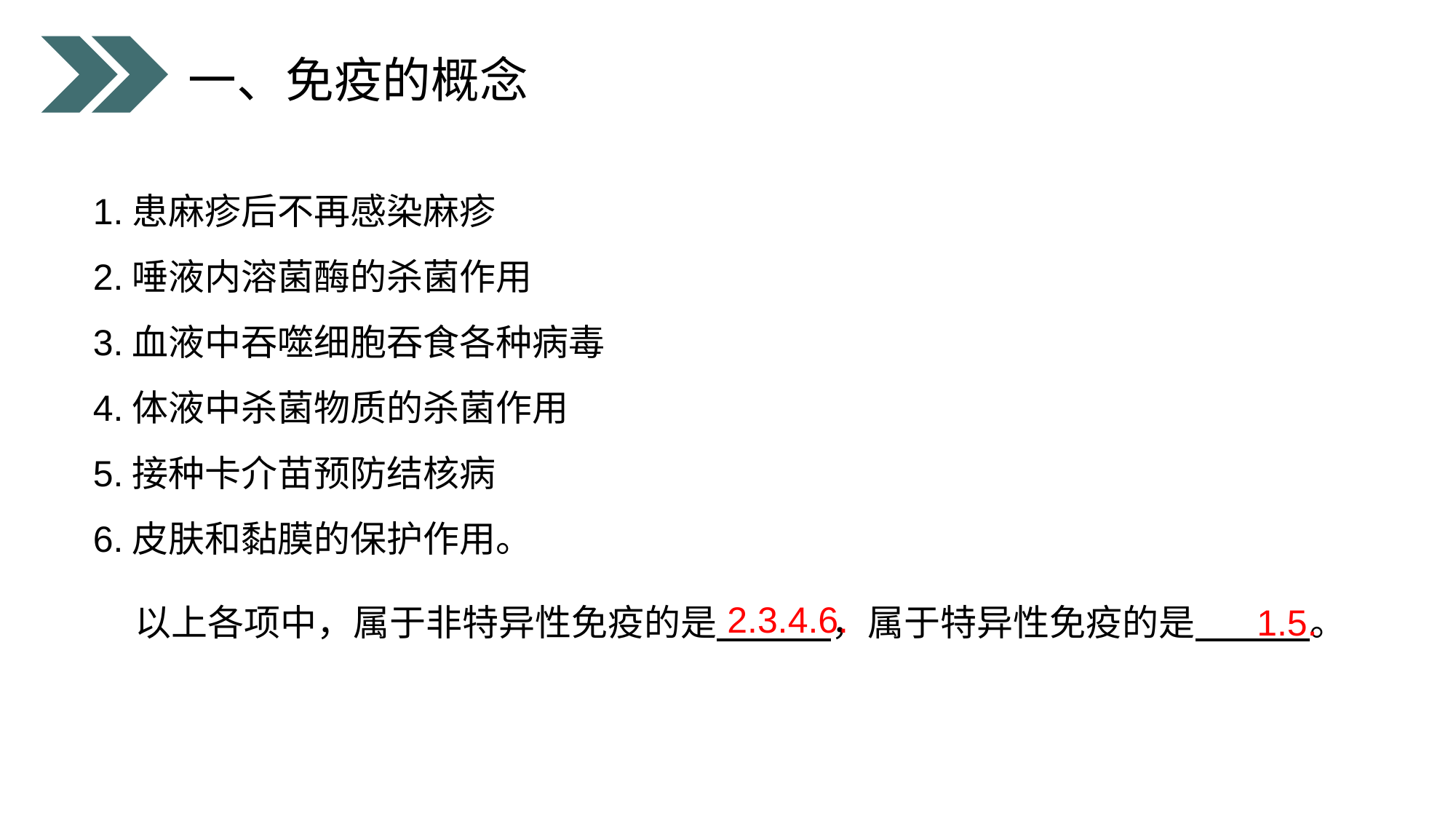

一、免疫的概念
1.患麻疹后不再感染麻疹
2.唾液内溶菌酶的杀菌作用
3.血液中吞噬细胞吞食各种病毒
4.体液中杀菌物质的杀菌作用
5.接种卡介苗预防结核病
6.皮肤和黏膜的保护作用。
    以上各项中，属于非特异性免疫的是              ，属于特异性免疫的是              。
2.3.4.6.
1.5.